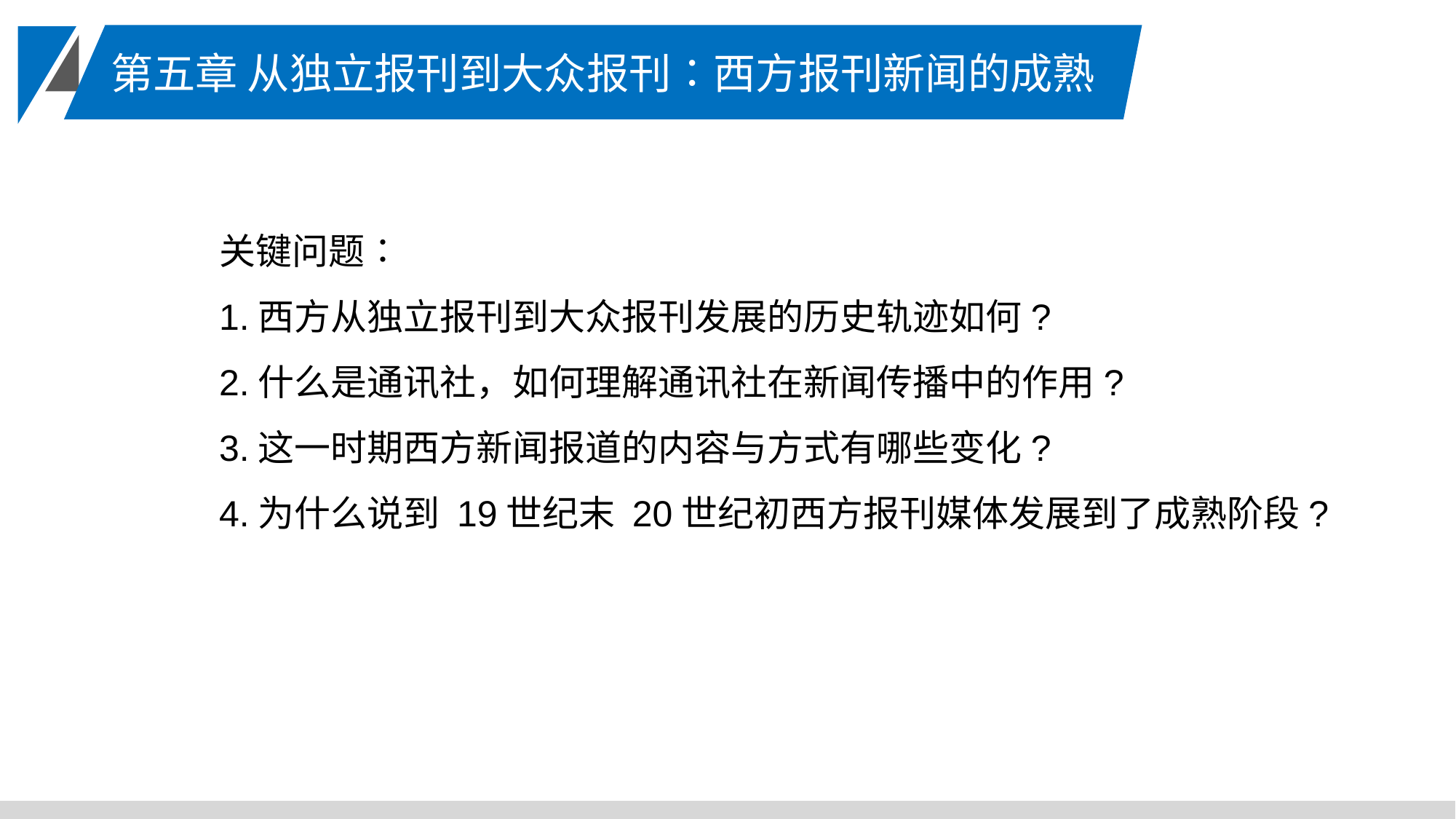

第五章 从独立报刊到大众报刊∶西方报刊新闻的成熟
关键问题∶
1.西方从独立报刊到大众报刊发展的历史轨迹如何?
2.什么是通讯社，如何理解通讯社在新闻传播中的作用?
3.这一时期西方新闻报道的内容与方式有哪些变化?
4.为什么说到 19世纪末 20世纪初西方报刊媒体发展到了成熟阶段?